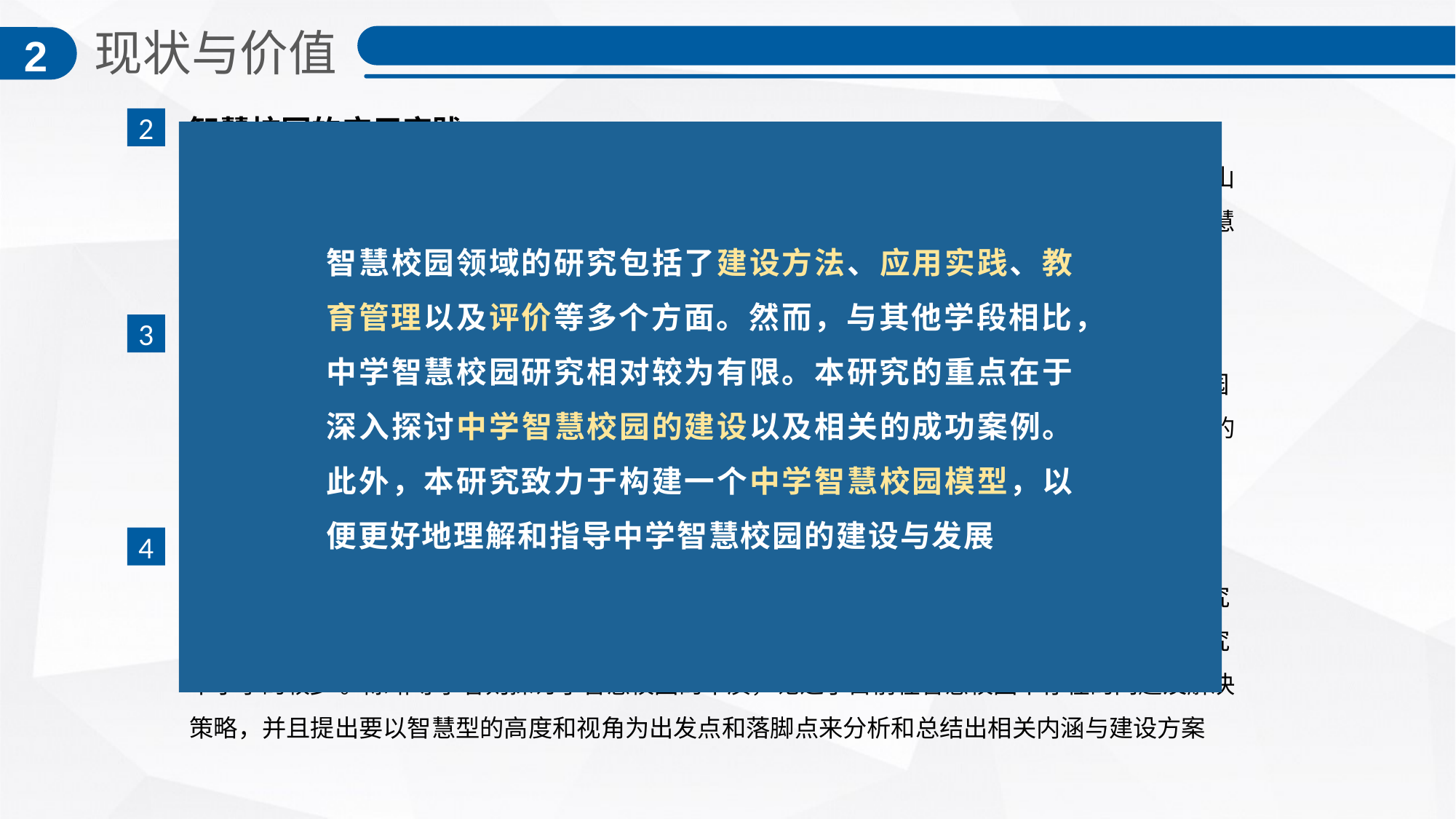

现状与价值
2

智慧校园的应用实践
黄荣怀等人认为在实现教育信息化的过程中，智慧校园建设具有十分重要的的意义 。马立等人以山西师范附中为个案，讨论了智慧校园模式的运用，并论述了二者的差异 。陈良生等人结合中学智慧校园规划的实例，探讨了如何统一、协同、共享的实施问题
2

智慧校园领域的研究包括了建设方法、应用实践、教育管理以及评价等多个方面。然而，与其他学段相比，中学智慧校园研究相对较为有限。本研究的重点在于深入探讨中学智慧校园的建设以及相关的成功案例。此外，本研究致力于构建一个中学智慧校园模型，以便更好地理解和指导中学智慧校园的建设与发展
智慧校园背景中的教育管理
黄荣怀研究了从学习资源、学习使用工具、教学和学习的模式等方面在数字学习环境转为智慧校园环境的转变，并且还提出了在智慧学习环境下的学习模型 。唐湘宁对智慧校园环境下体验式学习的情况进行了探究
3
智慧校园的评价
乜勇、王滨对我国的智慧校园建设进行了全面的研究和反思，认为当前我国学者对智慧校园的研究多以技术角度为基础，少部分是以教育学视角为主的，并且以高校为研究对象的研究较多，而研究中小学的较少 。陈琳等学者则探讨了智慧校园的本质，论述了目前在智慧校园中存在的问题及解决策略，并且提出要以智慧型的高度和视角为出发点和落脚点来分析和总结出相关内涵与建设方案
4